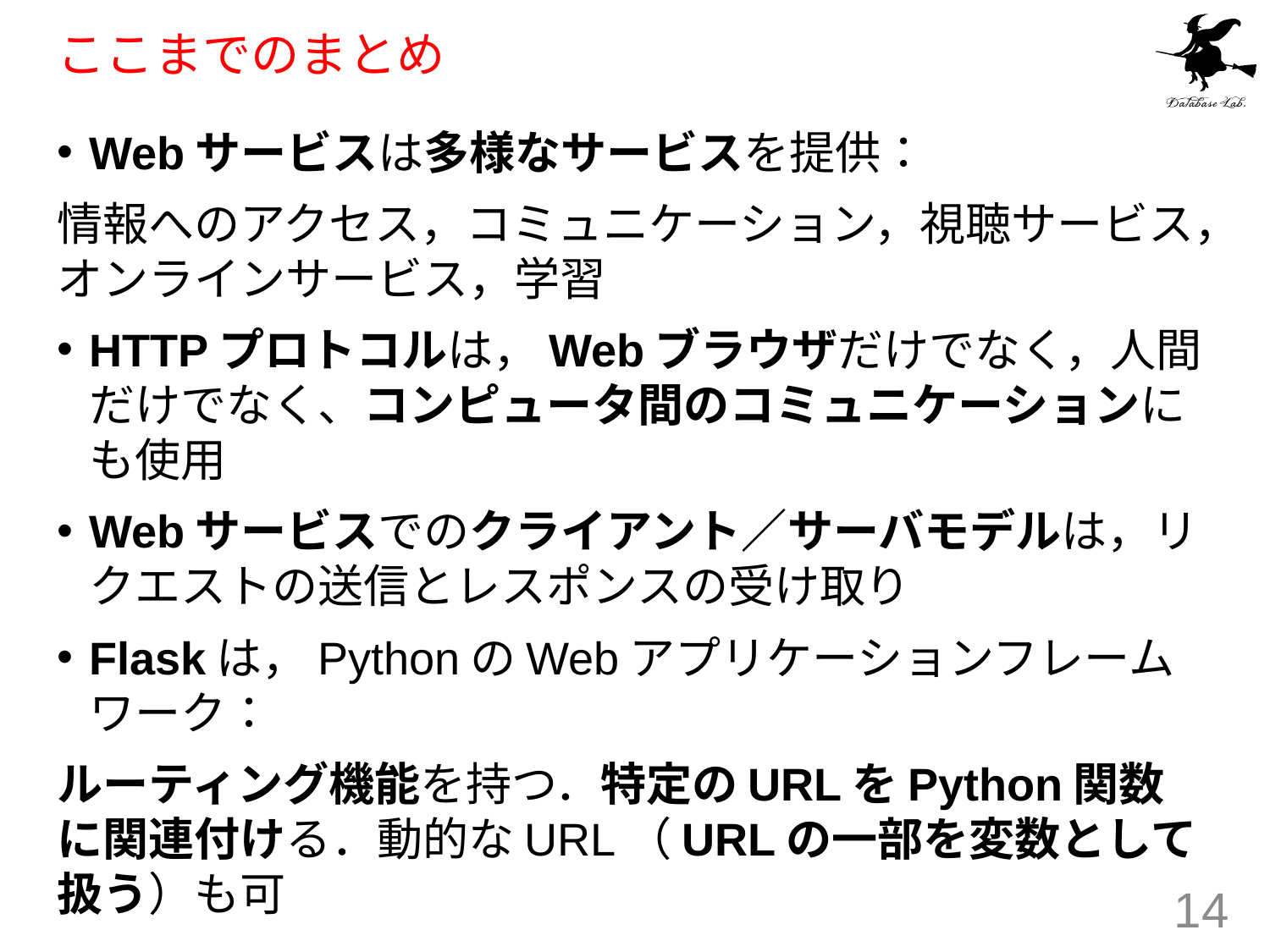

# ここまでのまとめ
Webサービスは多様なサービスを提供：
情報へのアクセス，コミュニケーション，視聴サービス，オンラインサービス，学習
HTTPプロトコルは，Webブラウザだけでなく，人間だけでなく、コンピュータ間のコミュニケーションにも使用
Webサービスでのクライアント／サーバモデルは，リクエストの送信とレスポンスの受け取り
Flaskは，PythonのWebアプリケーションフレームワーク：
ルーティング機能を持つ．特定のURLをPython関数に関連付ける．動的なURL（URLの一部を変数として扱う）も可
14